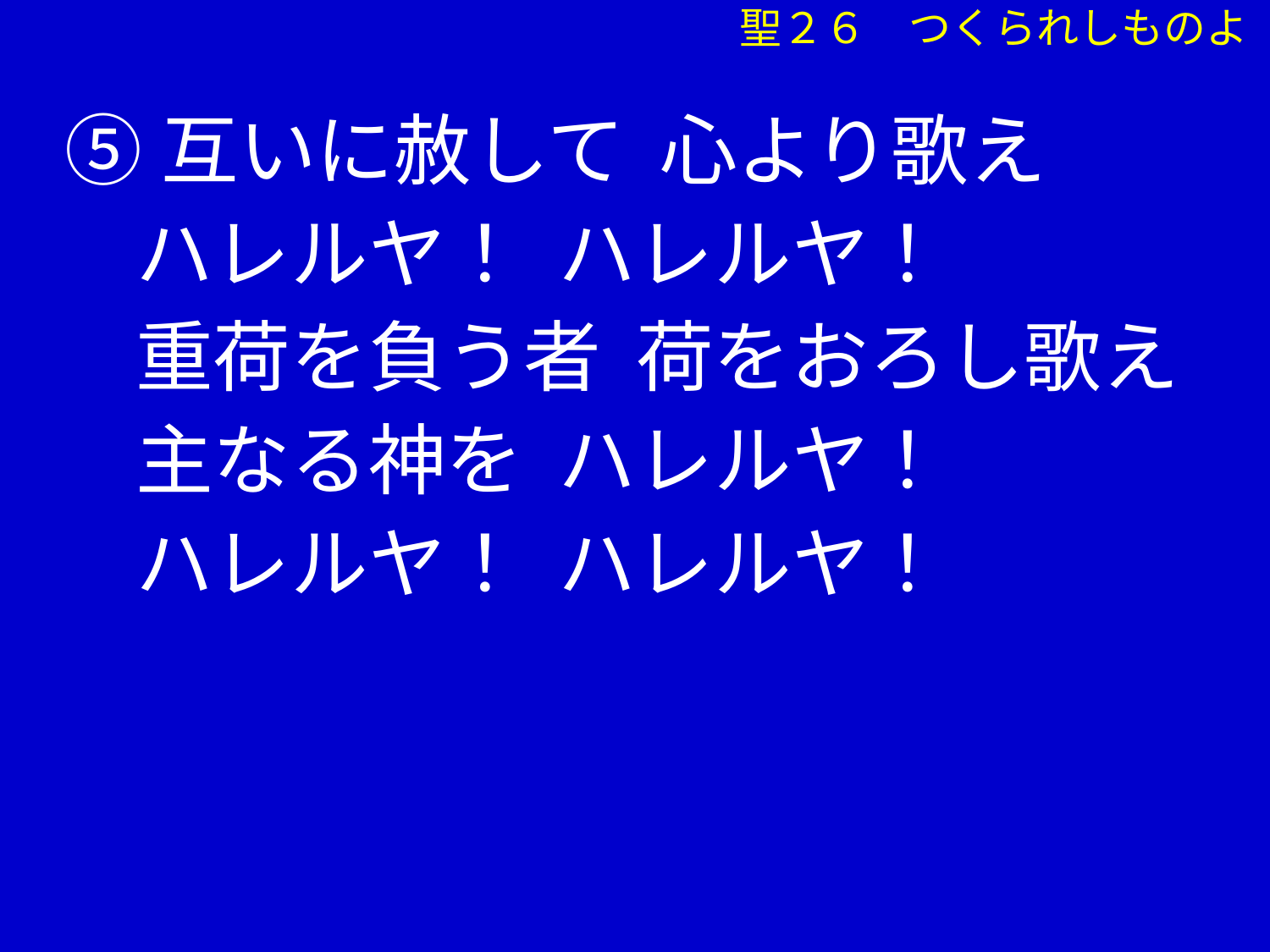

⑤互いに赦して  心より歌え
   ハレルヤ！  ハレルヤ！
   重荷を負う者  荷をおろし歌え
   主なる神を  ハレルヤ！
   ハレルヤ！  ハレルヤ！

聖２６　つくられしものよ